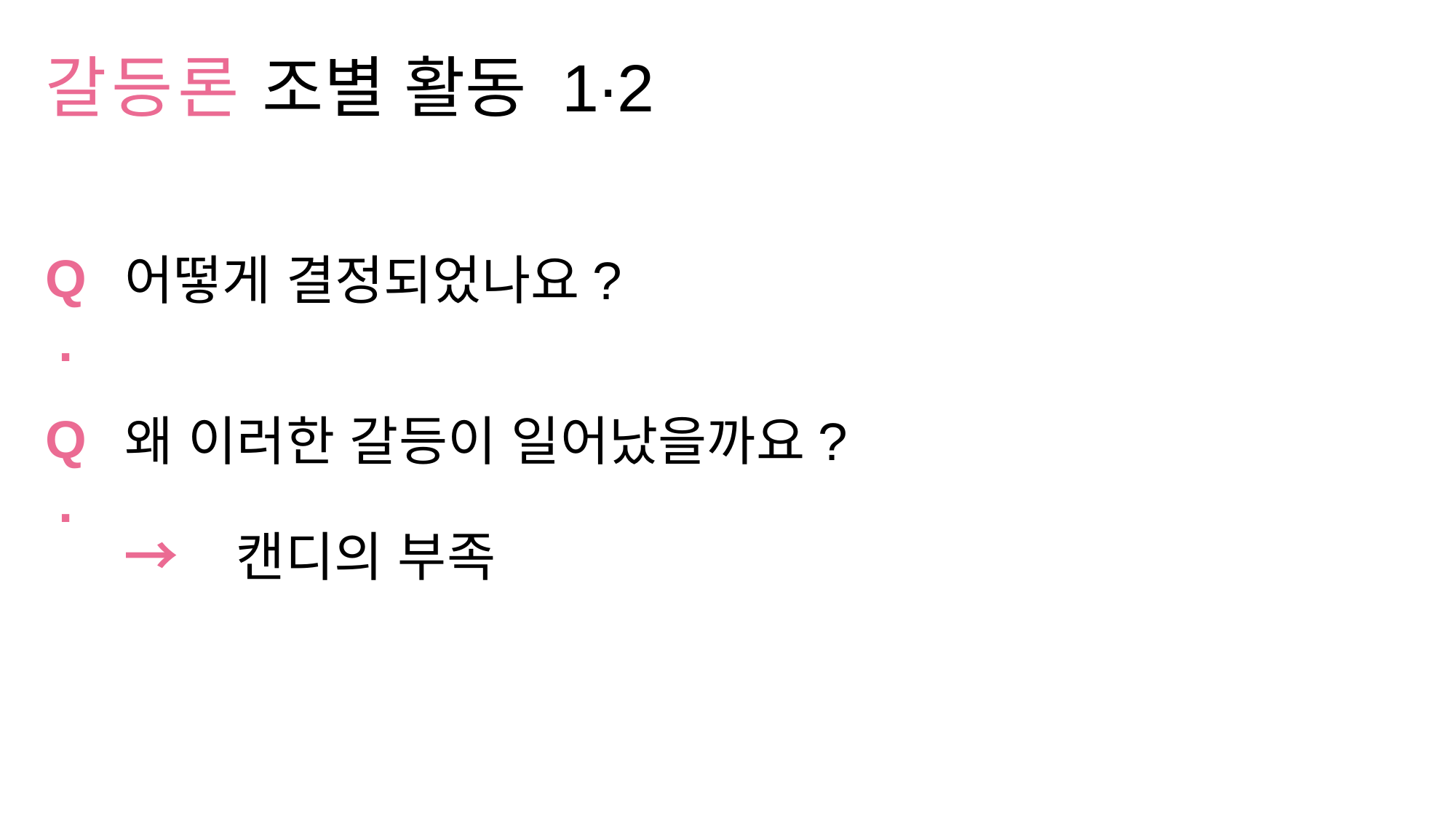

# 갈등론 조별 활동 1∙2
Q.
어떻게 결정되었나요?
Q.
왜 이러한 갈등이 일어났을까요?
→   캔디의 부족